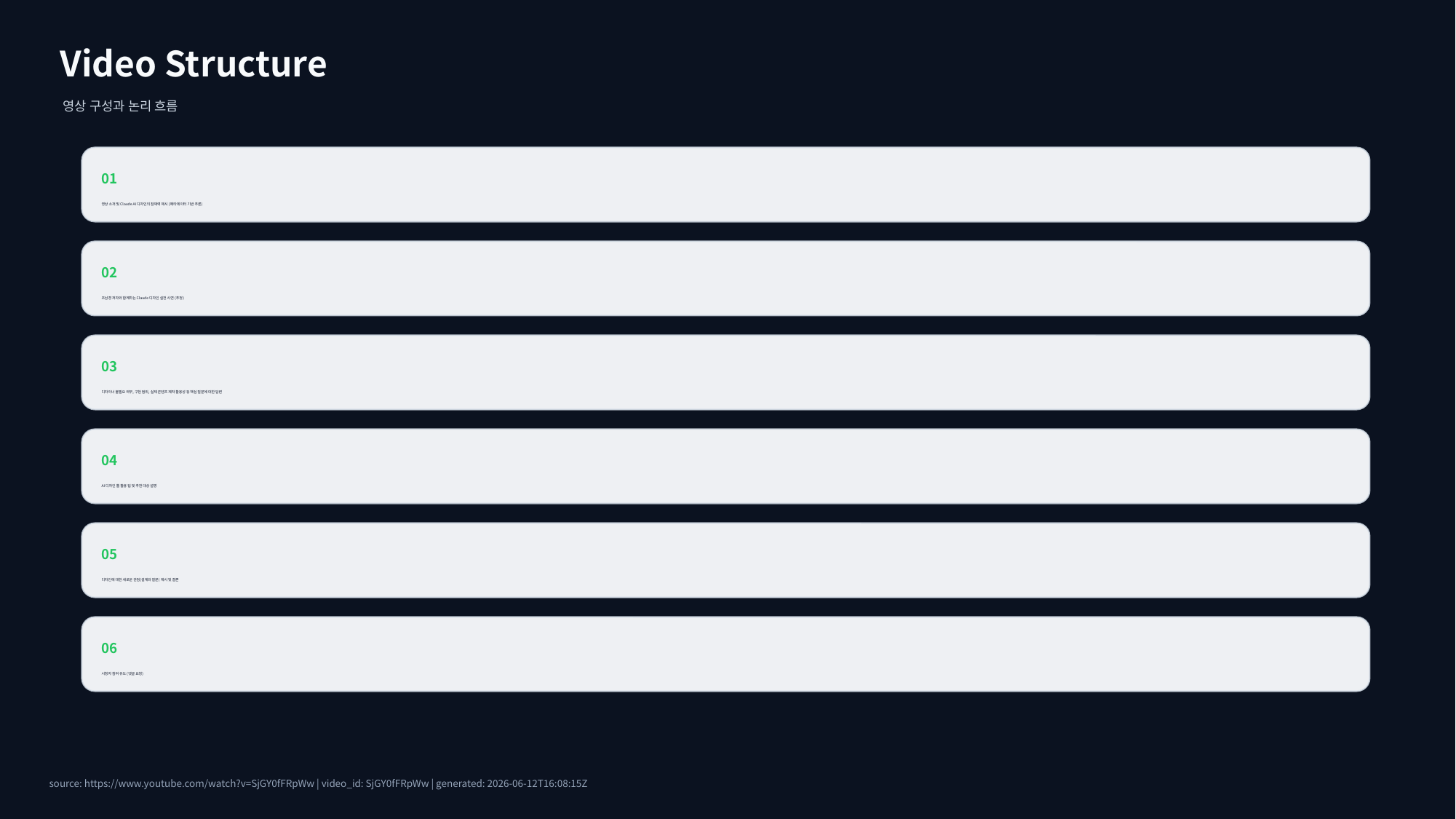

Video Structure
영상 구성과 논리 흐름

01
영상 소개 및 Claude AI 디자인의 잠재력 제시 (메타데이터 기반 추론)

02
조남경 저자와 함께하는 Claude 디자인 실전 시연 (추정)

03
디자이너 불필요 여부, 구현 범위, 실제 콘텐츠 제작 활용성 등 핵심 질문에 대한 답변

04
AI 디자인 툴 활용 팁 및 추천 대상 설명

05
디자인에 대한 새로운 관점(설계와 질문) 제시 및 결론

06
시청자 참여 유도 (댓글 요청)
source: https://www.youtube.com/watch?v=SjGY0fFRpWw | video_id: SjGY0fFRpWw | generated: 2026-06-12T16:08:15Z